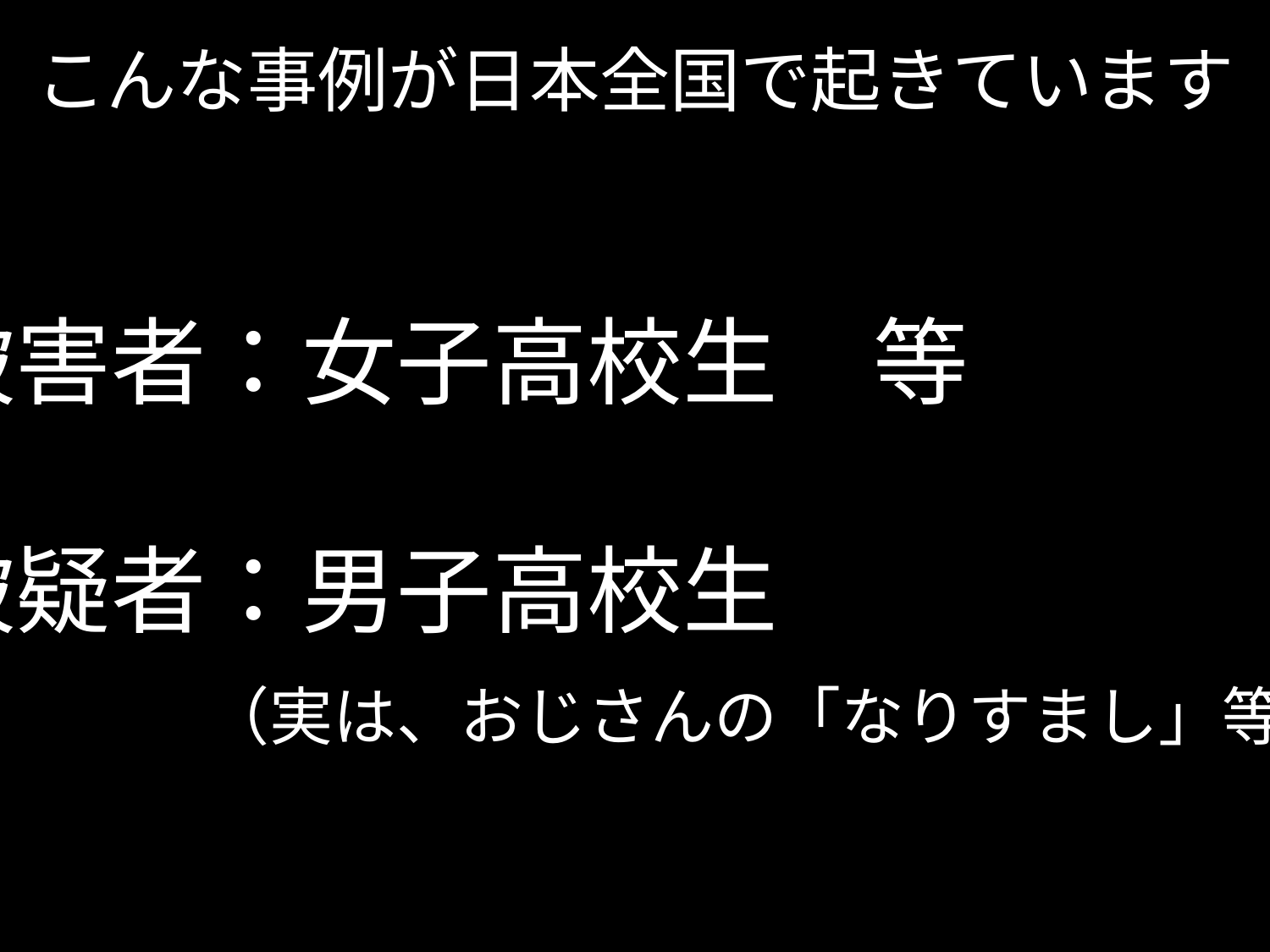

こんな事例が日本全国で起きています
被害者：女子高校生　等

被疑者：男子高校生
　　　（実は、おじさんの「なりすまし」等）